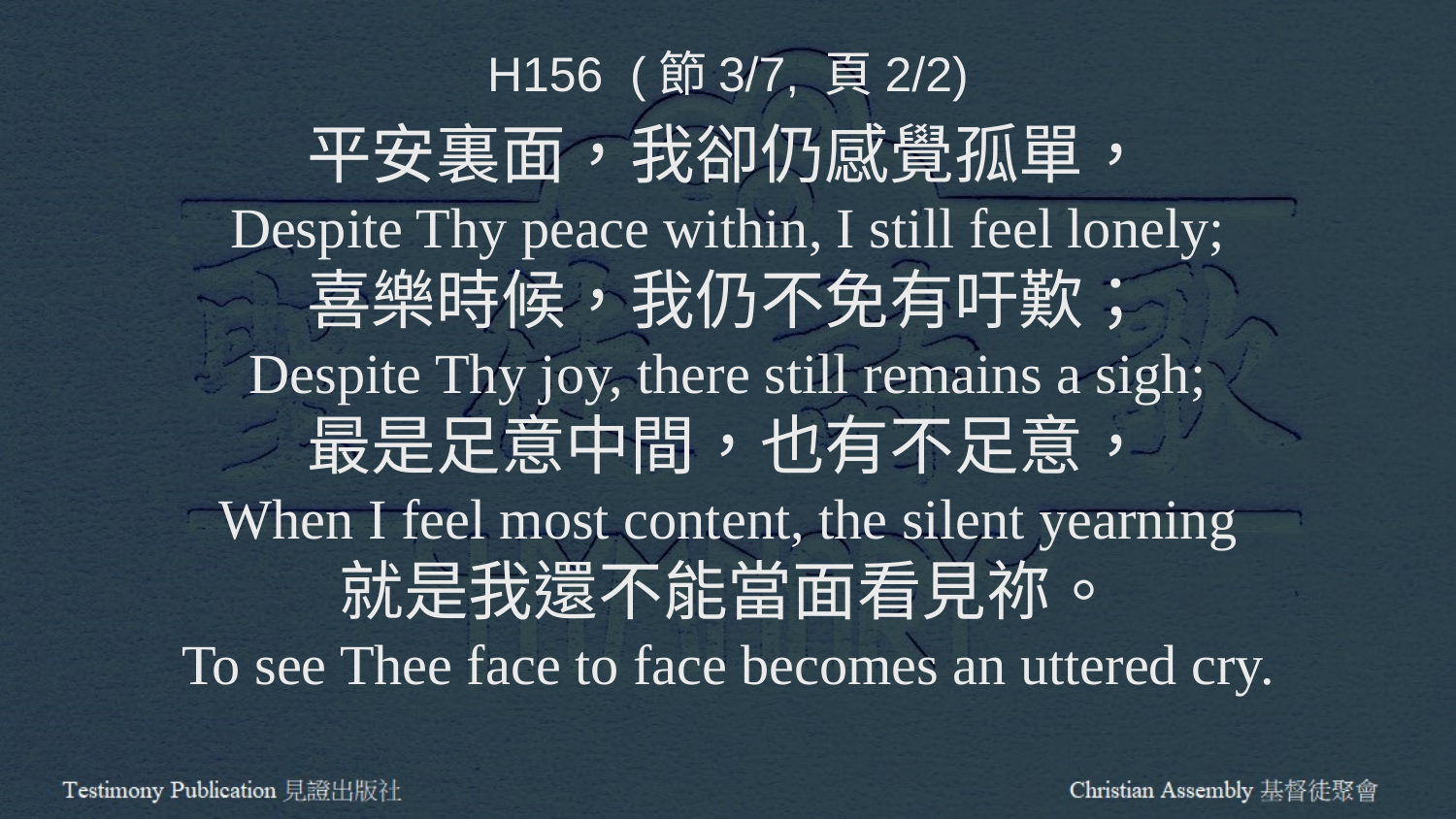

H156  (節3/7, 頁2/2)
平安裏面，我卻仍感覺孤單，
Despite Thy peace within, I still feel lonely;
喜樂時候，我仍不免有吁歎；
Despite Thy joy, there still remains a sigh;
最是足意中間，也有不足意，
When I feel most content, the silent yearning
就是我還不能當面看見祢。
To see Thee face to face becomes an uttered cry.